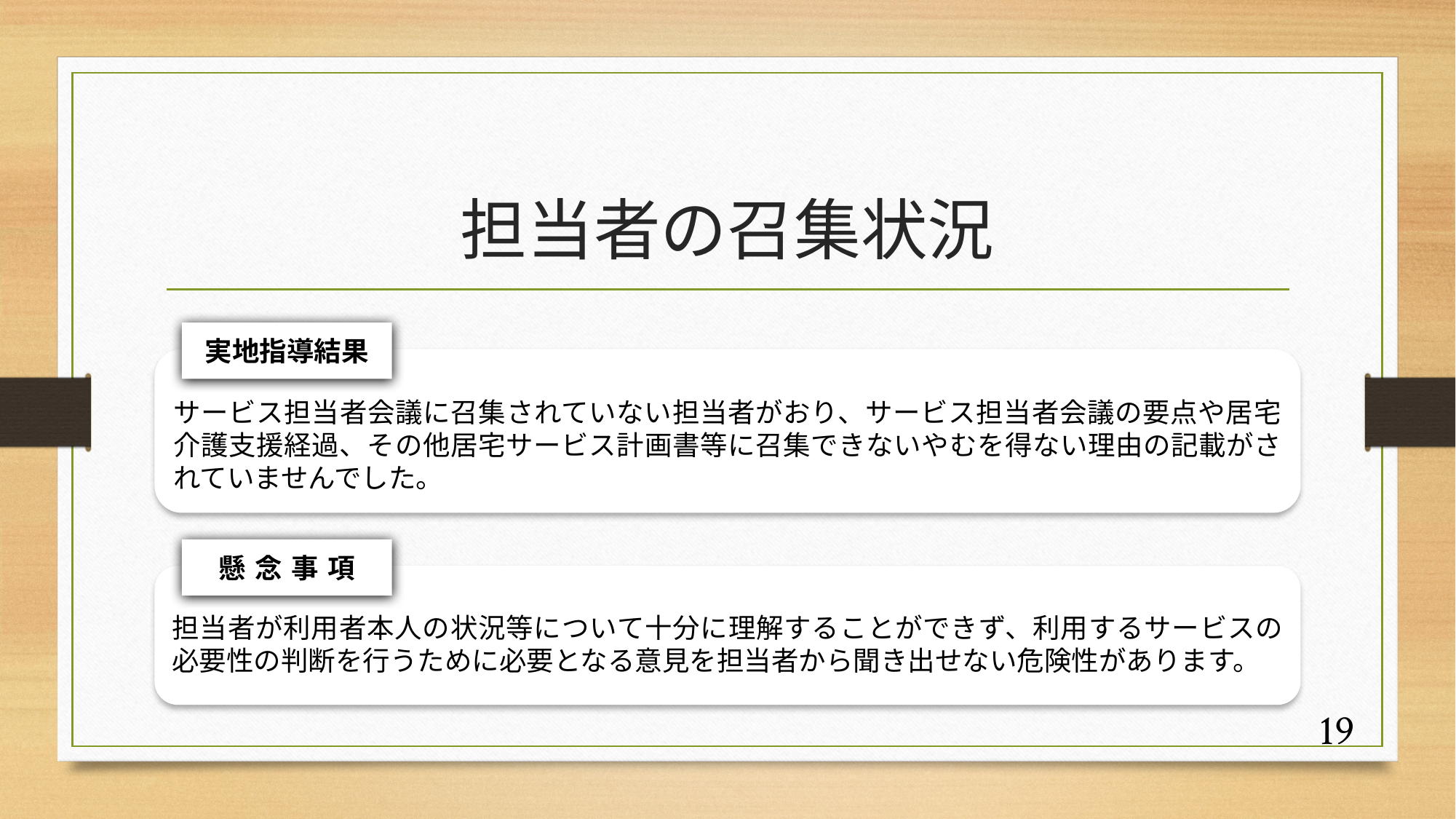

# 担当者の召集状況
実地指導結果

サービス担当者会議に召集されていない担当者がおり、サービス担当者会議の要点や居宅介護支援経過、その他居宅サービス計画書等に召集できないやむを得ない理由の記載がされていませんでした。
懸念事項

担当者が利用者本人の状況等について十分に理解することができず、利用するサービスの必要性の判断を行うために必要となる意見を担当者から聞き出せない危険性があります。
19